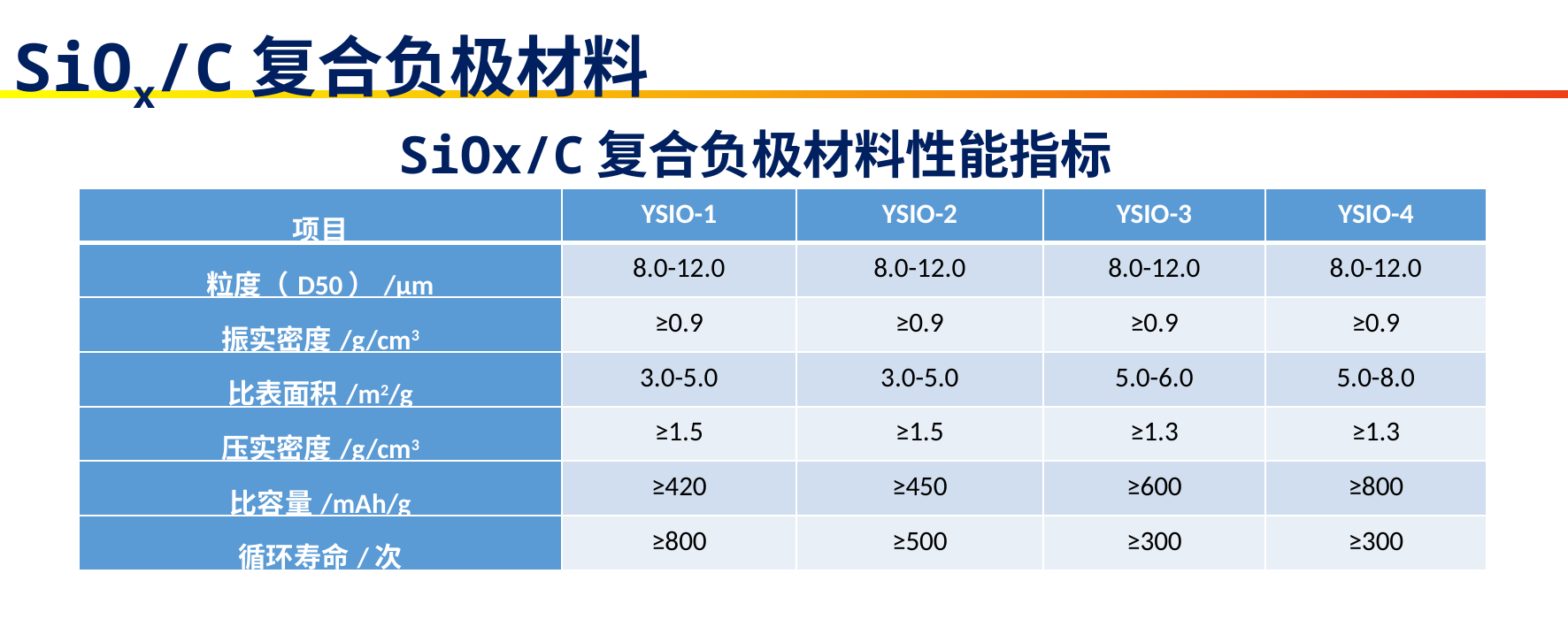

SiOx/C复合负极材料

SiOx/C复合负极材料性能指标
| 项目 | YSIO-1 | YSIO-2 | YSIO-3 | YSIO-4 |
| --- | --- | --- | --- | --- |
| 粒度（D50）/μm | 8.0-12.0 | 8.0-12.0 | 8.0-12.0 | 8.0-12.0 |
| 振实密度/g/cm3 | ≥0.9 | ≥0.9 | ≥0.9 | ≥0.9 |
| 比表面积/m2/g | 3.0-5.0 | 3.0-5.0 | 5.0-6.0 | 5.0-8.0 |
| 压实密度/g/cm3 | ≥1.5 | ≥1.5 | ≥1.3 | ≥1.3 |
| 比容量/mAh/g | ≥420 | ≥450 | ≥600 | ≥800 |
| 循环寿命/次 | ≥800 | ≥500 | ≥300 | ≥300 |